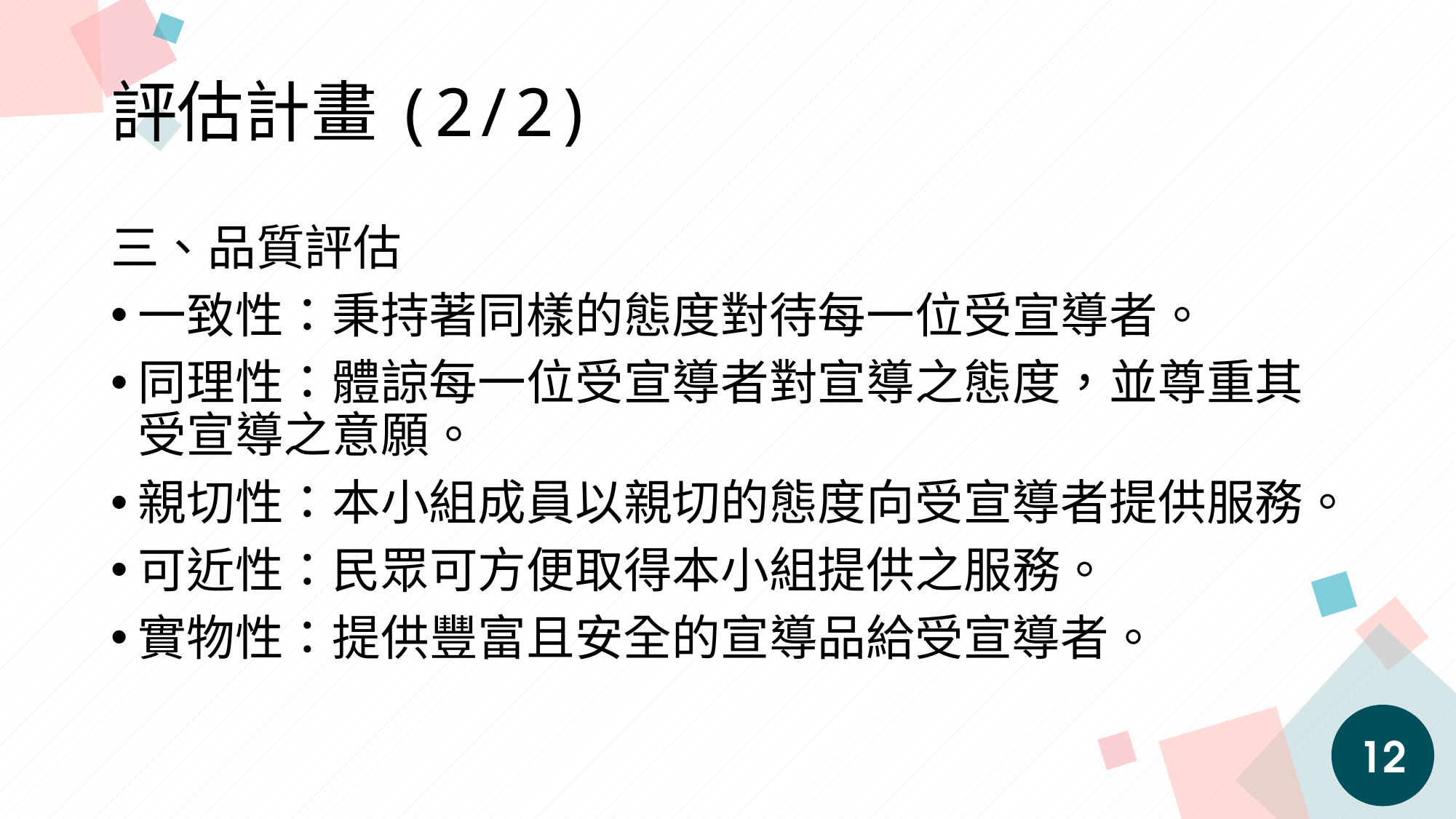

評估計畫(2/2)
三、品質評估
一致性：秉持著同樣的態度對待每一位受宣導者。
同理性：體諒每一位受宣導者對宣導之態度，並尊重其受宣導之意願。
親切性：本小組成員以親切的態度向受宣導者提供服務。
可近性：民眾可方便取得本小組提供之服務。
實物性：提供豐富且安全的宣導品給受宣導者。
12